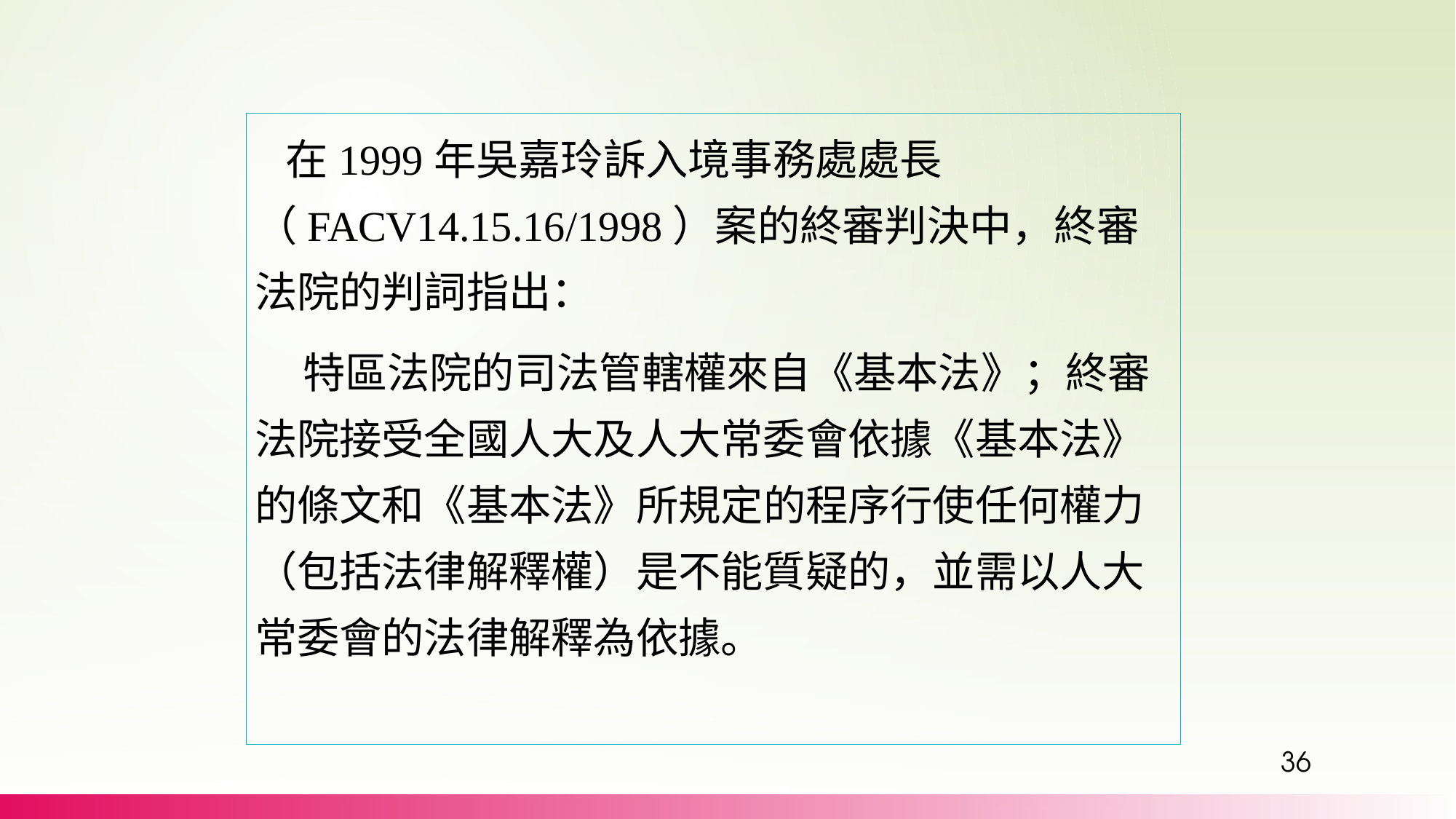

在1999年吳嘉玲訴入境事務處處長（FACV14.15.16/1998）案的終審判決中，終審法院的判詞指出：
    特區法院的司法管轄權來自《基本法》；終審法院接受全國人大及人大常委會依據《基本法》的條文和《基本法》所規定的程序行使任何權力（包括法律解釋權）是不能質疑的，並需以人大常委會的法律解釋為依據。

36